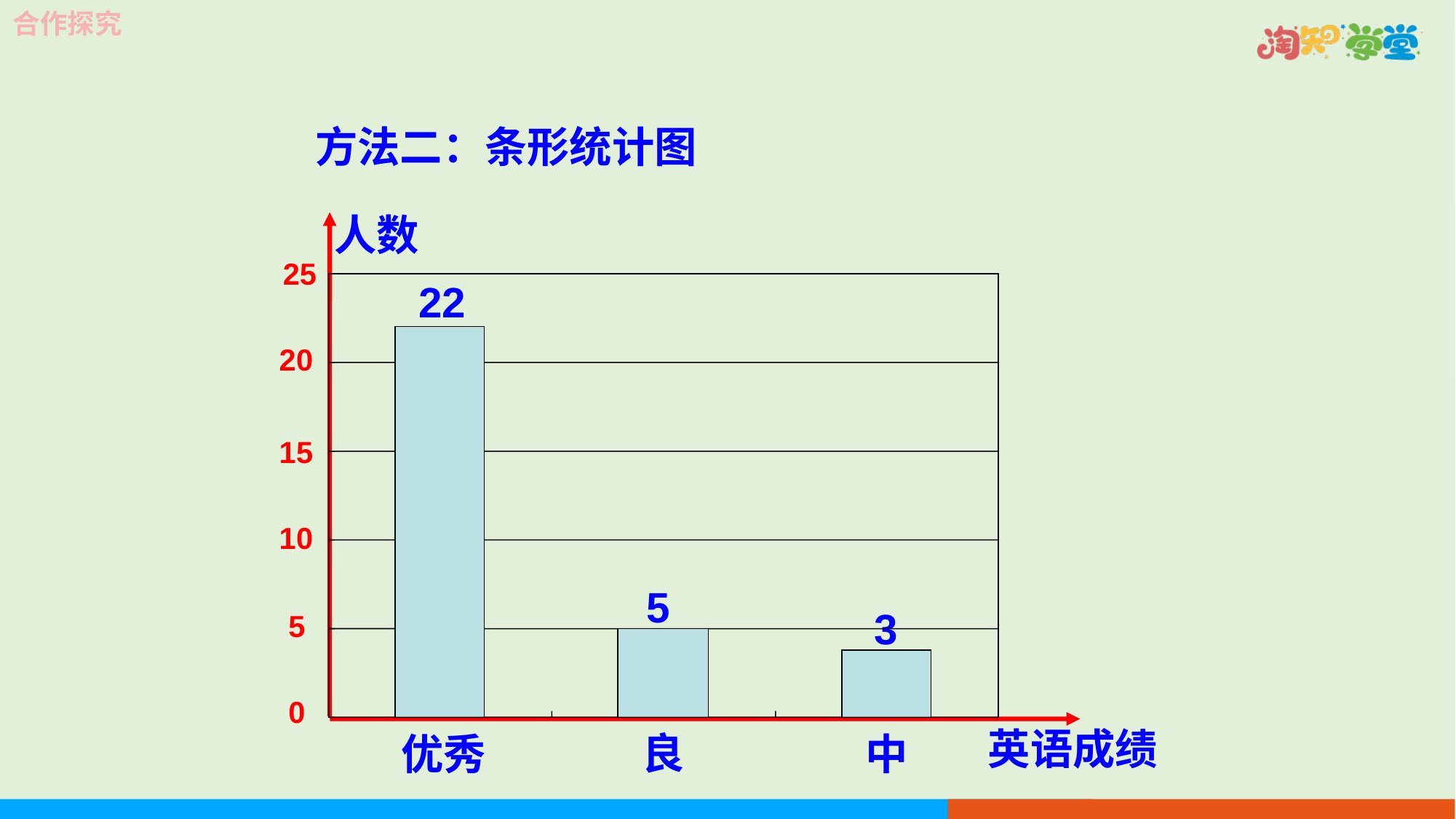

合作探究
方法二：条形统计图
人数

25
22

20

15

10

5
3
5

0

英语成绩

良
优秀
中